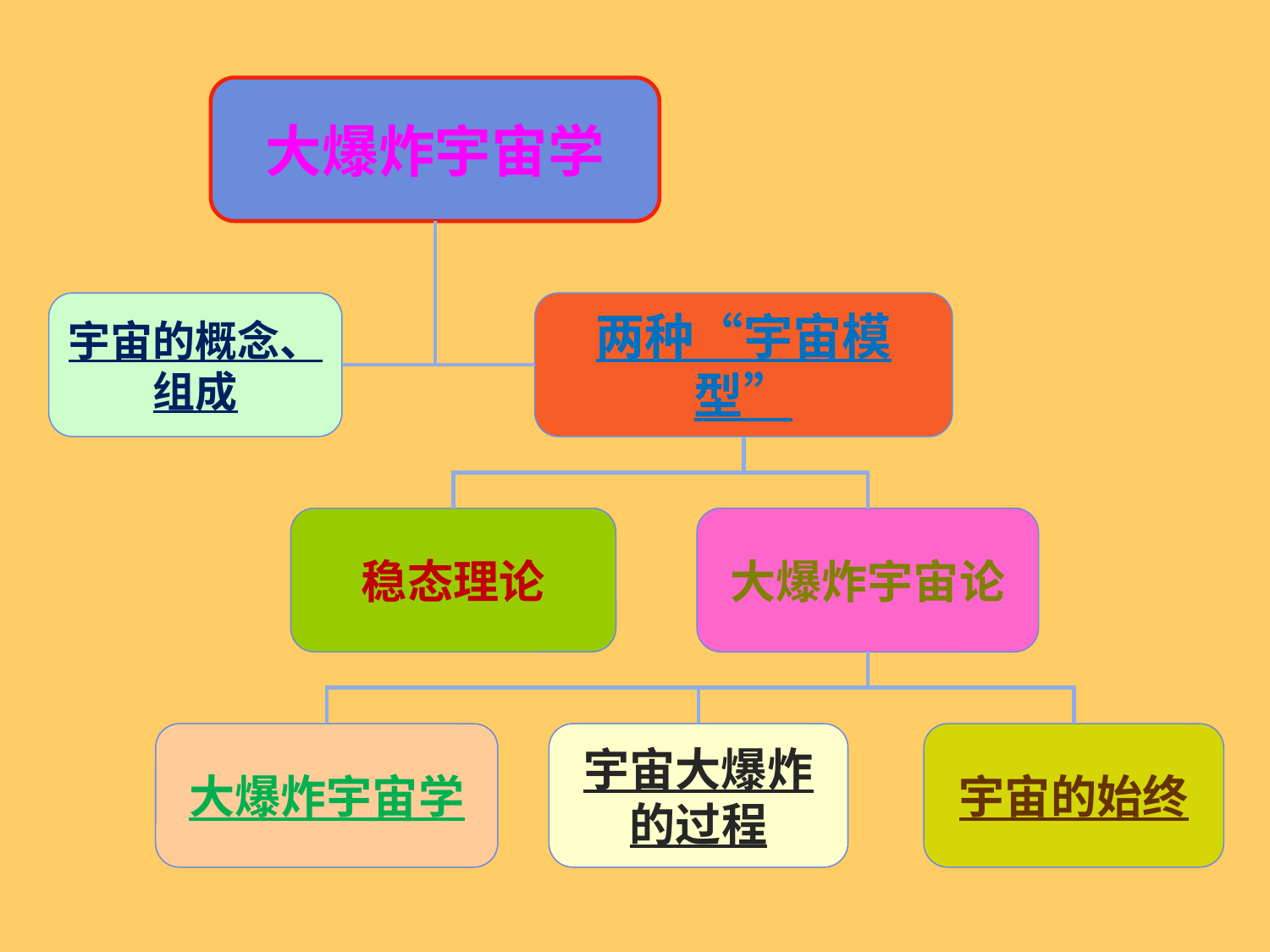

大爆炸宇宙学
宇宙的概念、组成
两种“宇宙模型”
稳态理论
大爆炸宇宙论
大爆炸宇宙学
宇宙大爆炸的过程
宇宙的始终